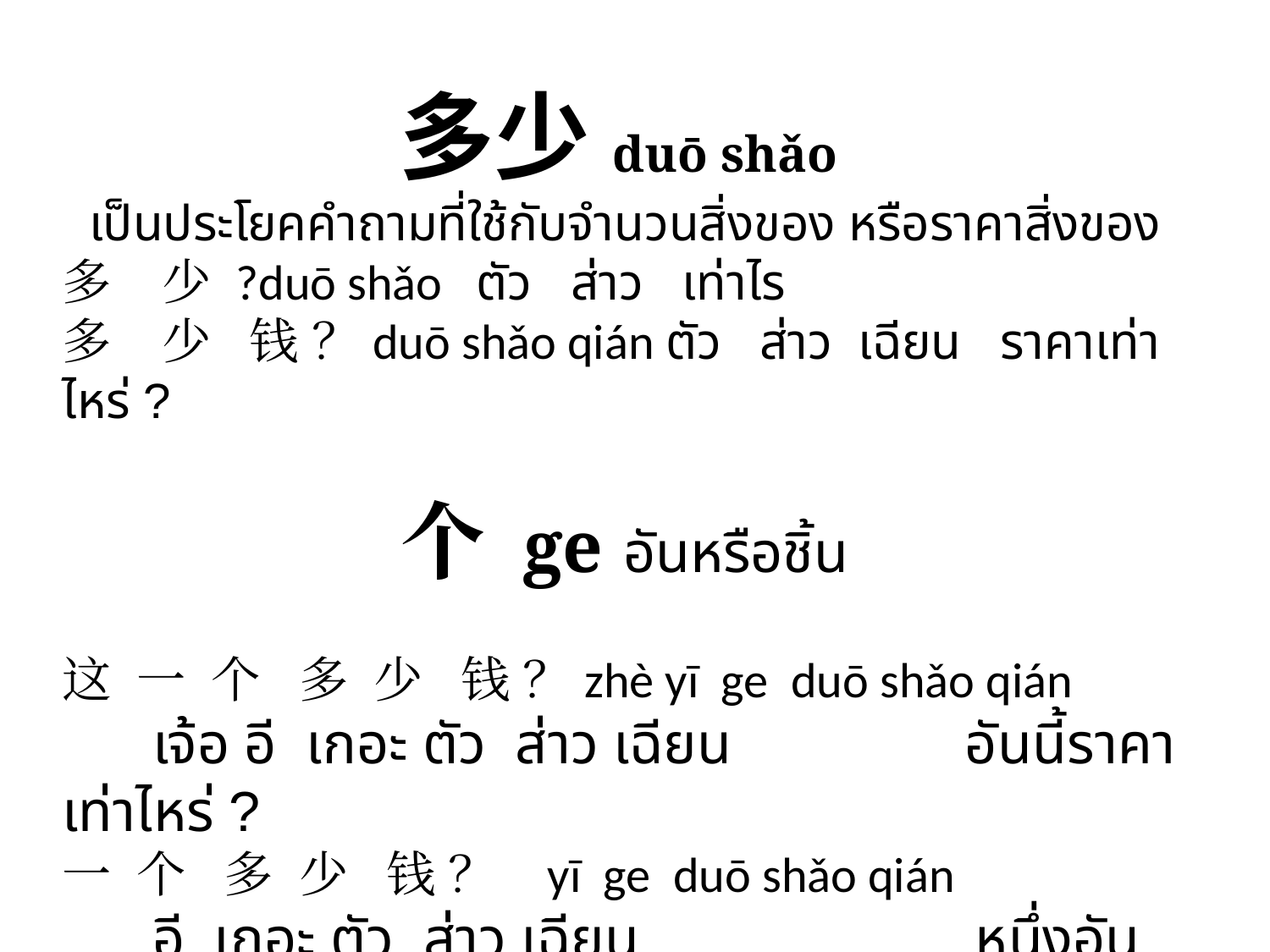

多少 duō shǎo
เป็นประโยคคำถามที่ใช้กับจำนวนสิ่งของ หรือราคาสิ่งของ
多    少 ?duō shǎo   ตัว   ส่าว   เท่าไร
多    少   钱 ？duō shǎo qián ตัว   ส่าว  เฉียน   ราคาเท่าไหร่ ?

个 ge อันหรือชิ้น

这  一  个   多  少   钱 ？zhè yī  ge  duō shǎo qián
       เจ้อ อี  เกอะ ตัว  ส่าว เฉียน                อันนี้ราคาเท่าไหร่ ?
一  个   多  少   钱 ？   yī  ge  duō shǎo qián
       อี  เกอะ ตัว  ส่าว เฉียน                       หนึ่งอันราคาเท่าไหร่